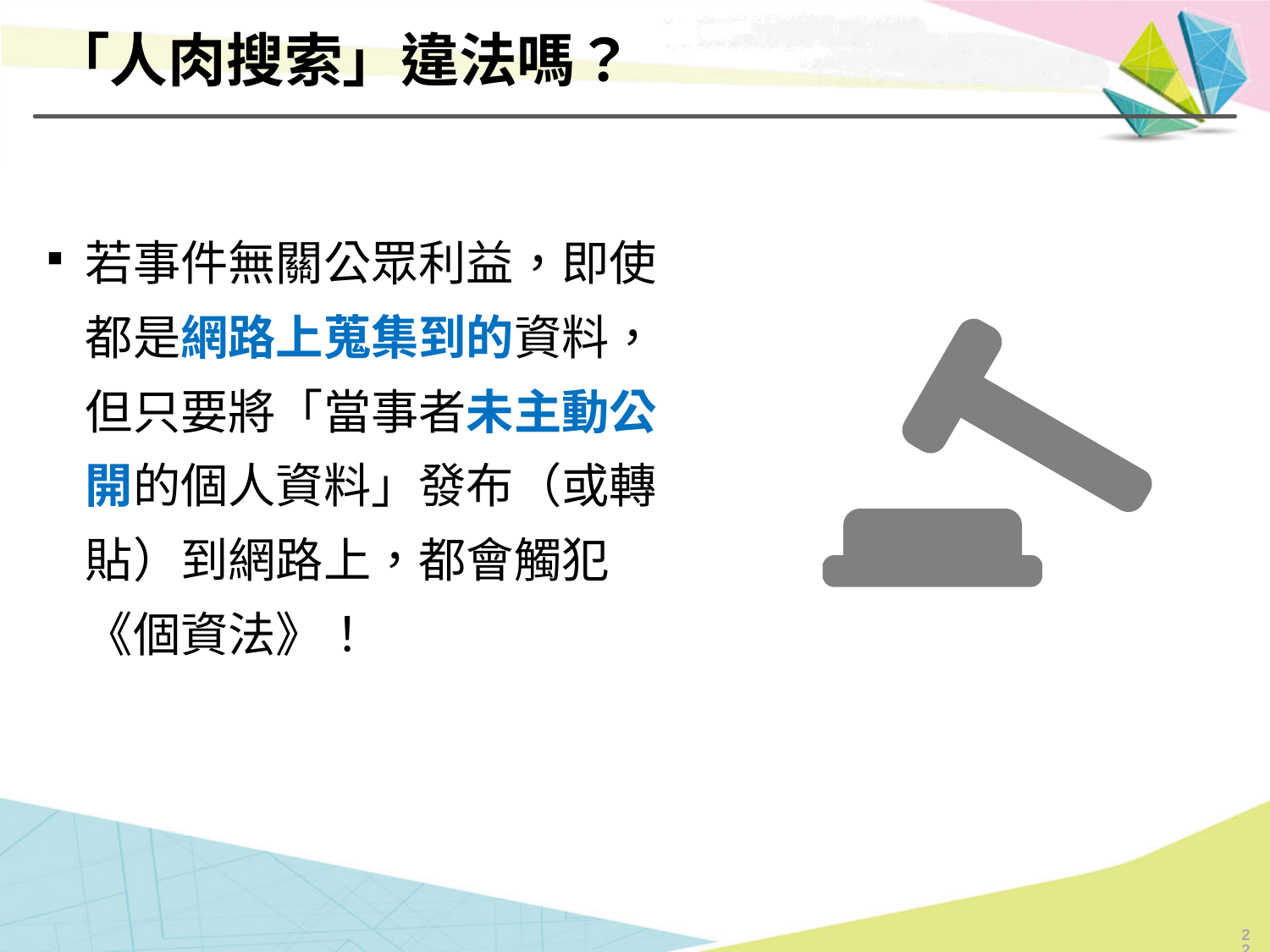

# 「人肉搜索」違法嗎？
若事件無關公眾利益，即使都是網路上蒐集到的資料，
但只要將「當事者未主動公開的個人資料」發布（或轉貼）到網路上，都會觸犯《個資法》！

22